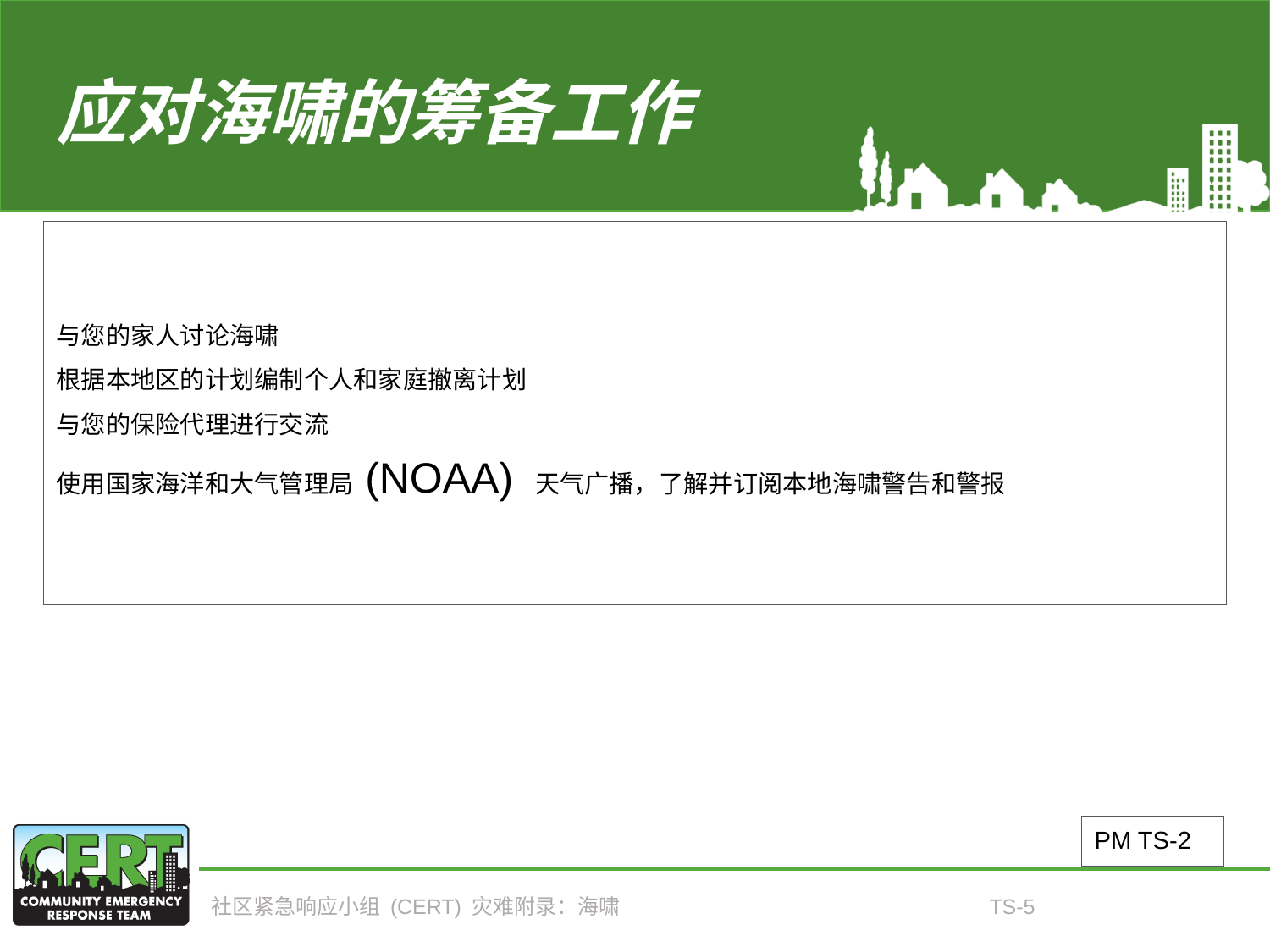

# 应对海啸的筹备工作
与您的家人讨论海啸
根据本地区的计划编制个人和家庭撤离计划
与您的保险代理进行交流
使用国家海洋和大气管理局 (NOAA) 天气广播，了解并订阅本地海啸警告和警报
PM TS-2
社区紧急响应小组 (CERT) 灾难附录：海啸
TS-5